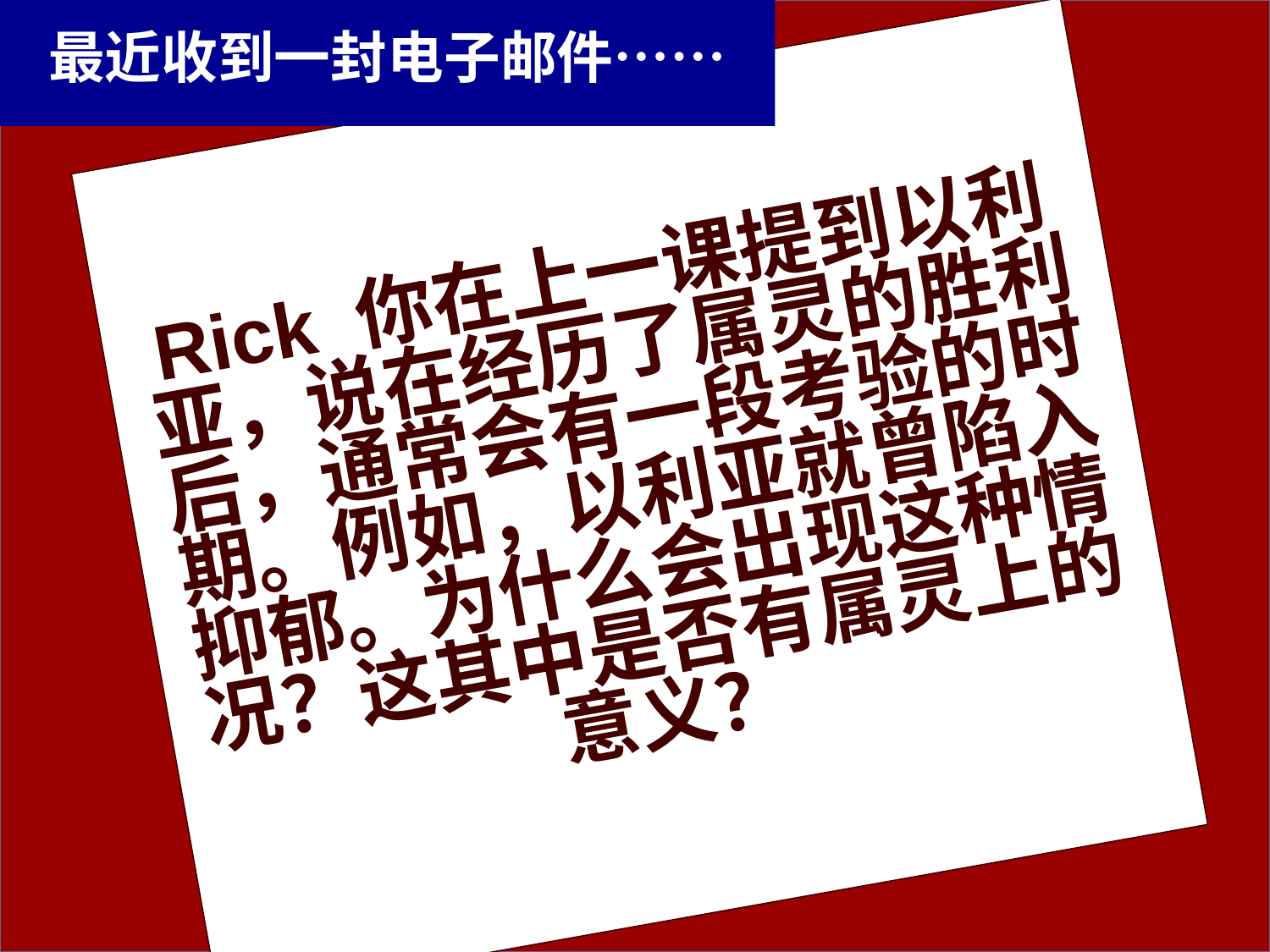

# 最近收到一封电子邮件……
Rick 你在上一课提到以利亚，说在经历了属灵的胜利后，通常会有一段考验的时期。例如，以利亚就曾陷入抑郁。为什么会出现这种情况？这其中是否有属灵上的意义？